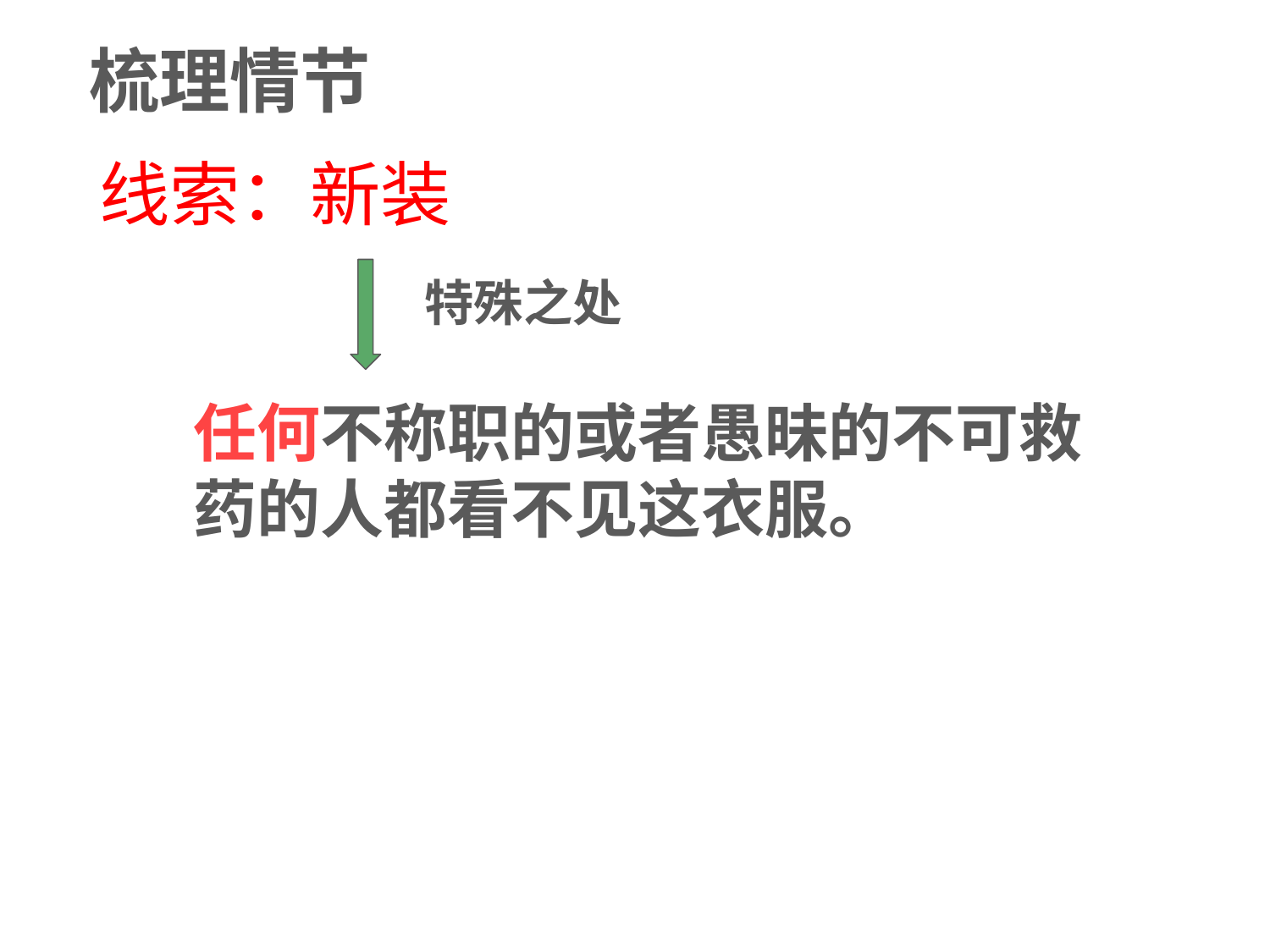

梳理情节
线索：新装

特殊之处
任何不称职的或者愚昧的不可救药的人都看不见这衣服。